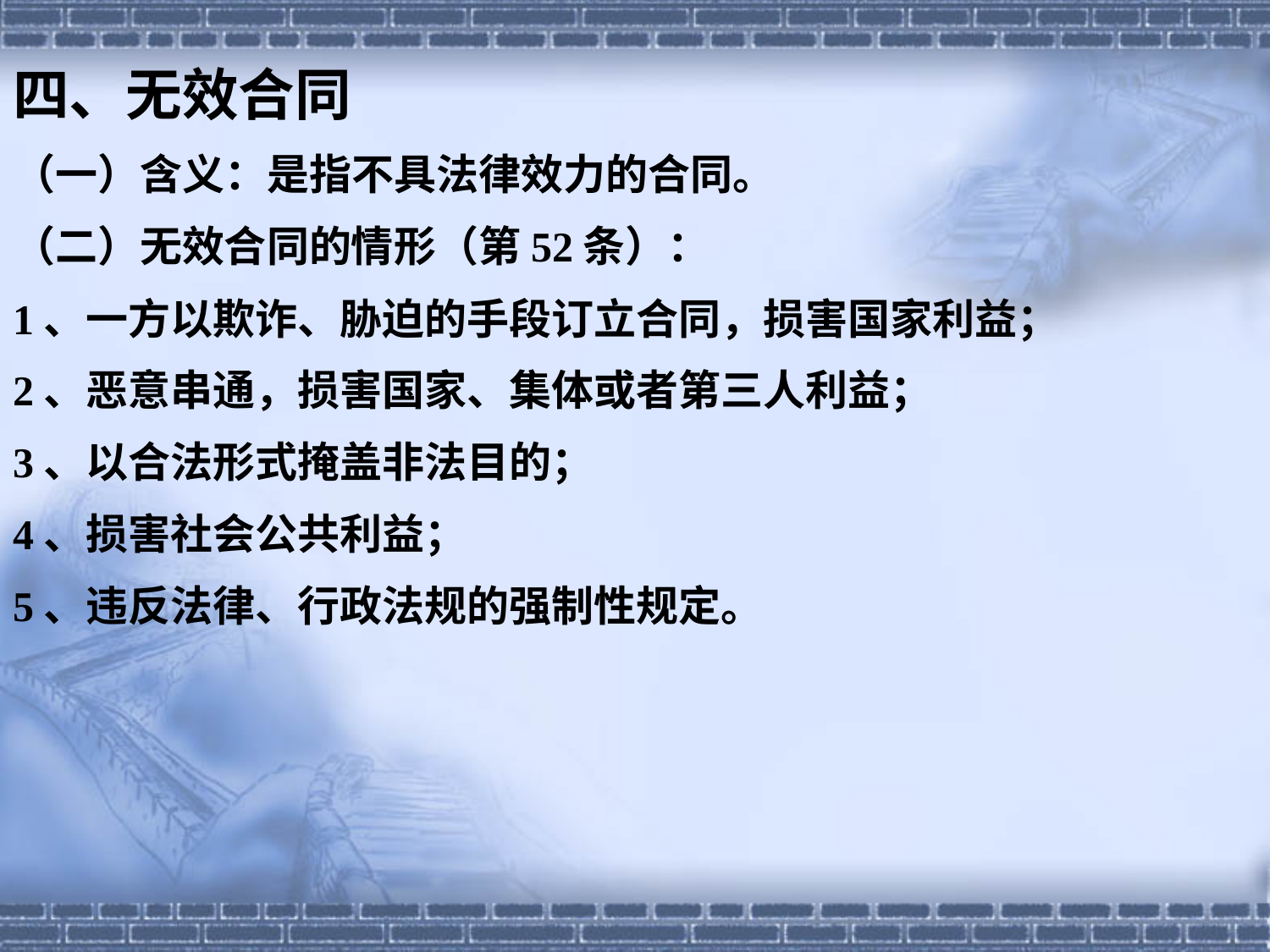

四、无效合同
（一）含义：是指不具法律效力的合同。
（二）无效合同的情形（第52条）：
1、一方以欺诈、胁迫的手段订立合同，损害国家利益；
2、恶意串通，损害国家、集体或者第三人利益；
3、以合法形式掩盖非法目的；
4、损害社会公共利益；
5、违反法律、行政法规的强制性规定。